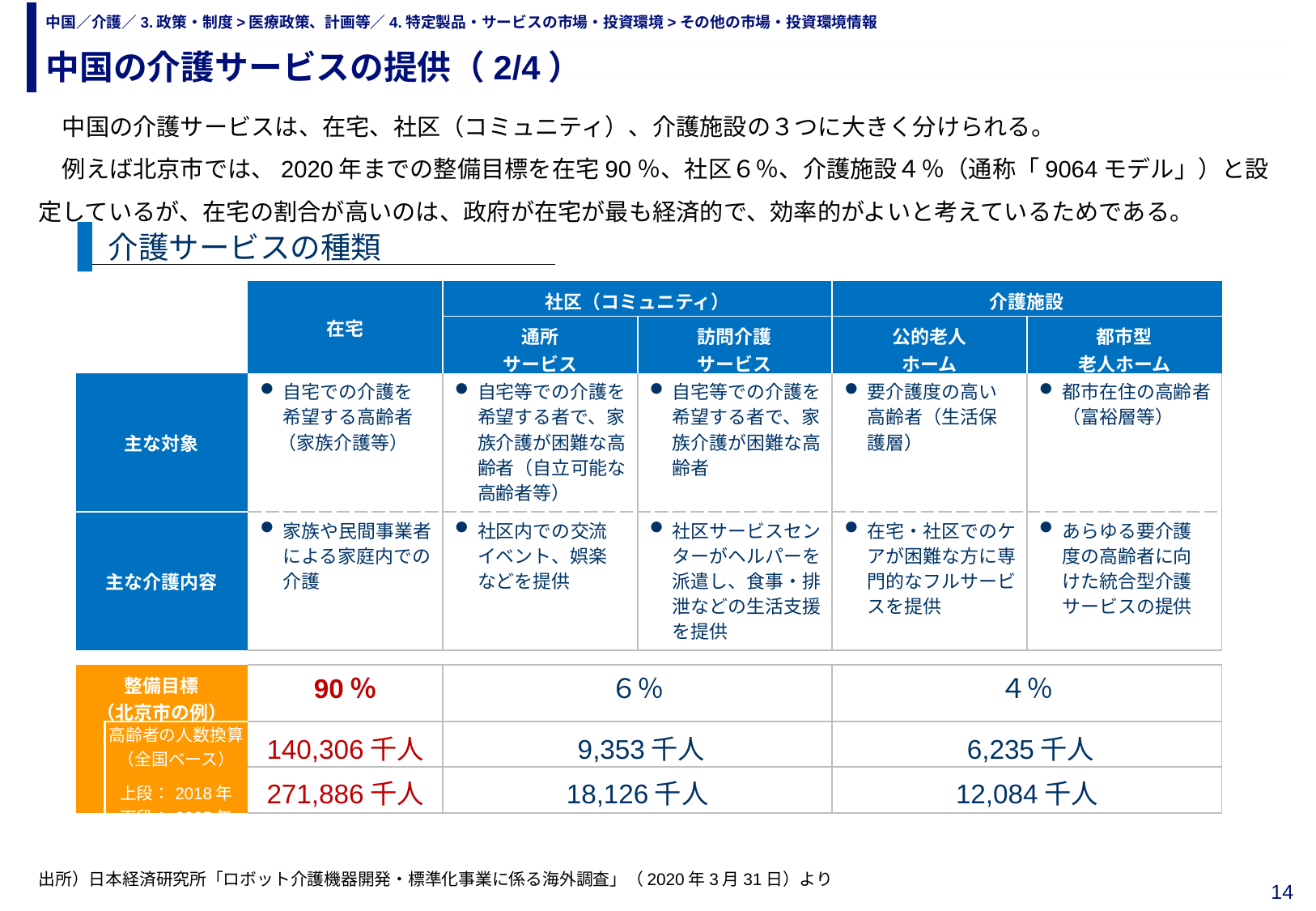

中国の介護サービスの提供（2/4）
# 中国／介護／3.政策・制度>医療政策、計画等／4.特定製品・サービスの市場・投資環境>その他の市場・投資環境情報
　中国の介護サービスは、在宅、社区（コミュニティ）、介護施設の３つに大きく分けられる。
　例えば北京市では、2020年までの整備目標を在宅90％、社区６％、介護施設４％（通称「9064モデル」）と設定しているが、在宅の割合が高いのは、政府が在宅が最も経済的で、効率的がよいと考えているためである。

介護サービスの種類
|  |  | 在宅 | 社区（コミュニティ） |  | 介護施設 |  |
| --- | --- | --- | --- | --- | --- | --- |
|  |  |  | 通所 サービス | 訪問介護 サービス | 公的老人 ホーム | 都市型 老人ホーム |
| 主な対象 |  | 自宅での介護を 　 希望する高齢者 （家族介護等） | 自宅等での介護を希望する者で、家族介護が困難な高齢者（自立可能な高齢者等） | 自宅等での介護を希望する者で、家族介護が困難な高齢者 | 要介護度の高い高齢者（生活保護層） | 都市在住の高齢者（富裕層等） |
| 主な介護内容 |  | 家族や民間事業者による家庭内での介護 | 社区内での交流イベント、娯楽などを提供 | 社区サービスセンターがヘルパーを派遣し、食事・排泄などの生活支援を提供 | 在宅・社区でのケアが困難な方に専門的なフルサービスを提供 | あらゆる要介護度の高齢者に向けた統合型介護サービスの提供 |
|  |  |  |  |  |  |  |
| 整備目標 （北京市の例） |  | 90％ | ６％ |  | ４％ |  |
|  | 高齢者の人数換算 （全国ベース） 上段：2018年 下段：2035年 | 140,306千人 | 9,353千人 |  | 6,235千人 |  |
|  |  | 271,886千人 | 18,126千人 |  | 12,084千人 |  |
出所）日本経済研究所「ロボット介護機器開発・標準化事業に係る海外調査」（2020年3月31日）より